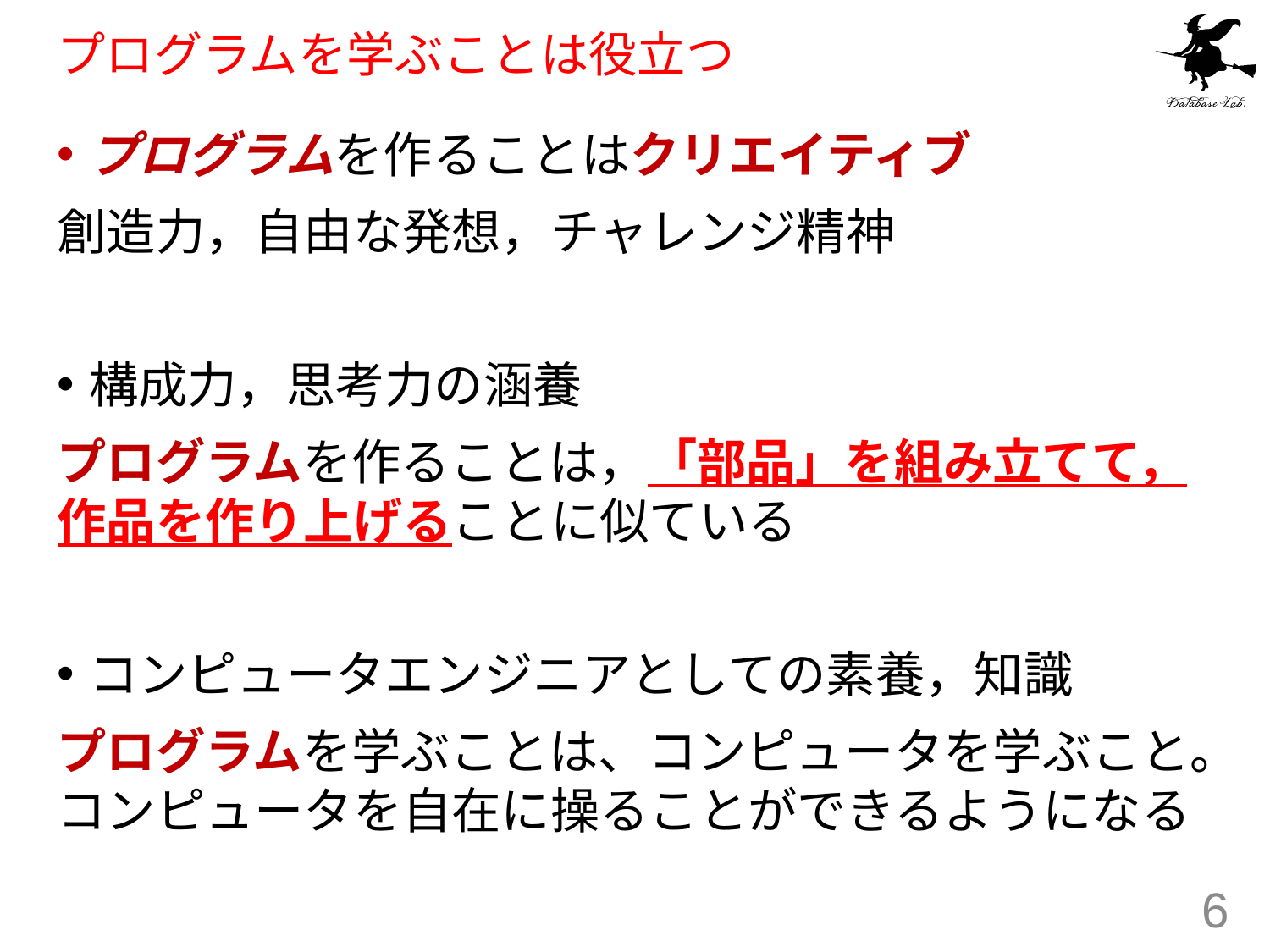

# プログラムを学ぶことは役立つ
プログラムを作ることはクリエイティブ
創造力，自由な発想，チャレンジ精神

構成力，思考力の涵養
プログラムを作ることは，「部品」を組み立てて，作品を作り上げることに似ている

コンピュータエンジニアとしての素養，知識
プログラムを学ぶことは、コンピュータを学ぶこと。コンピュータを自在に操ることができるようになる

6